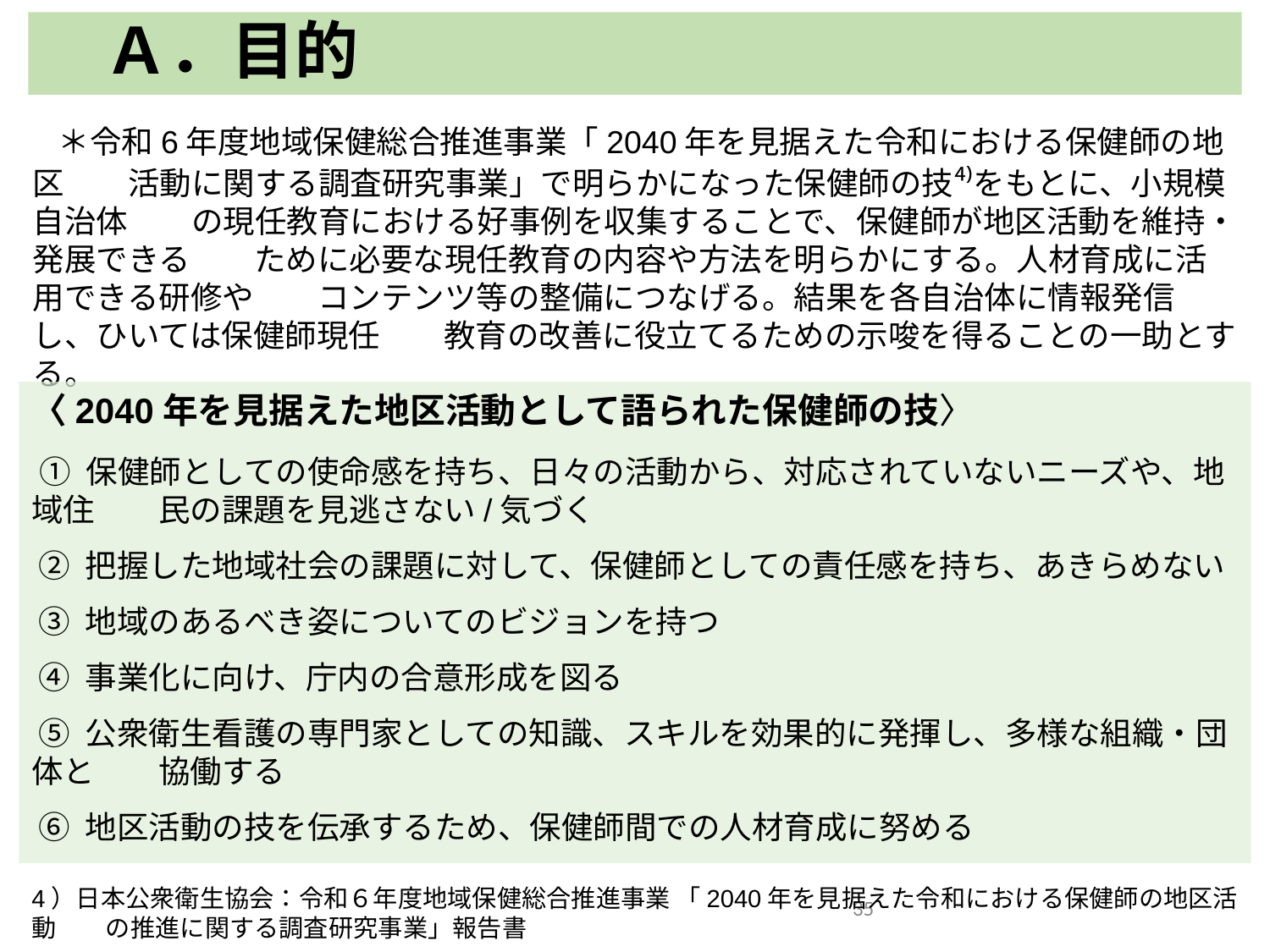

Ａ．目的

 ＊令和6年度地域保健総合推進事業「2040年を見据えた令和における保健師の地区　　活動に関する調査研究事業」で明らかになった保健師の技⁴⁾をもとに、小規模自治体　　の現任教育における好事例を収集することで、保健師が地区活動を維持・発展できる　　ために必要な現任教育の内容や方法を明らかにする。人材育成に活用できる研修や　　コンテンツ等の整備につなげる。結果を各自治体に情報発信し、ひいては保健師現任　　教育の改善に役立てるための示唆を得ることの一助とする。
〈2040年を見据えた地区活動として語られた保健師の技〉
 ① 保健師としての使命感を持ち、日々の活動から、対応されていないニーズや、地域住　　民の課題を見逃さない/気づく
 ② 把握した地域社会の課題に対して、保健師としての責任感を持ち、あきらめない
 ③ 地域のあるべき姿についてのビジョンを持つ
 ④ 事業化に向け、庁内の合意形成を図る
 ⑤ 公衆衛生看護の専門家としての知識、スキルを効果的に発揮し、多様な組織・団体と　　協働する
 ⑥ 地区活動の技を伝承するため、保健師間での人材育成に努める

4）日本公衆衛生協会：令和６年度地域保健総合推進事業 「2040年を見据えた令和における保健師の地区活動　　の推進に関する調査研究事業」報告書

35